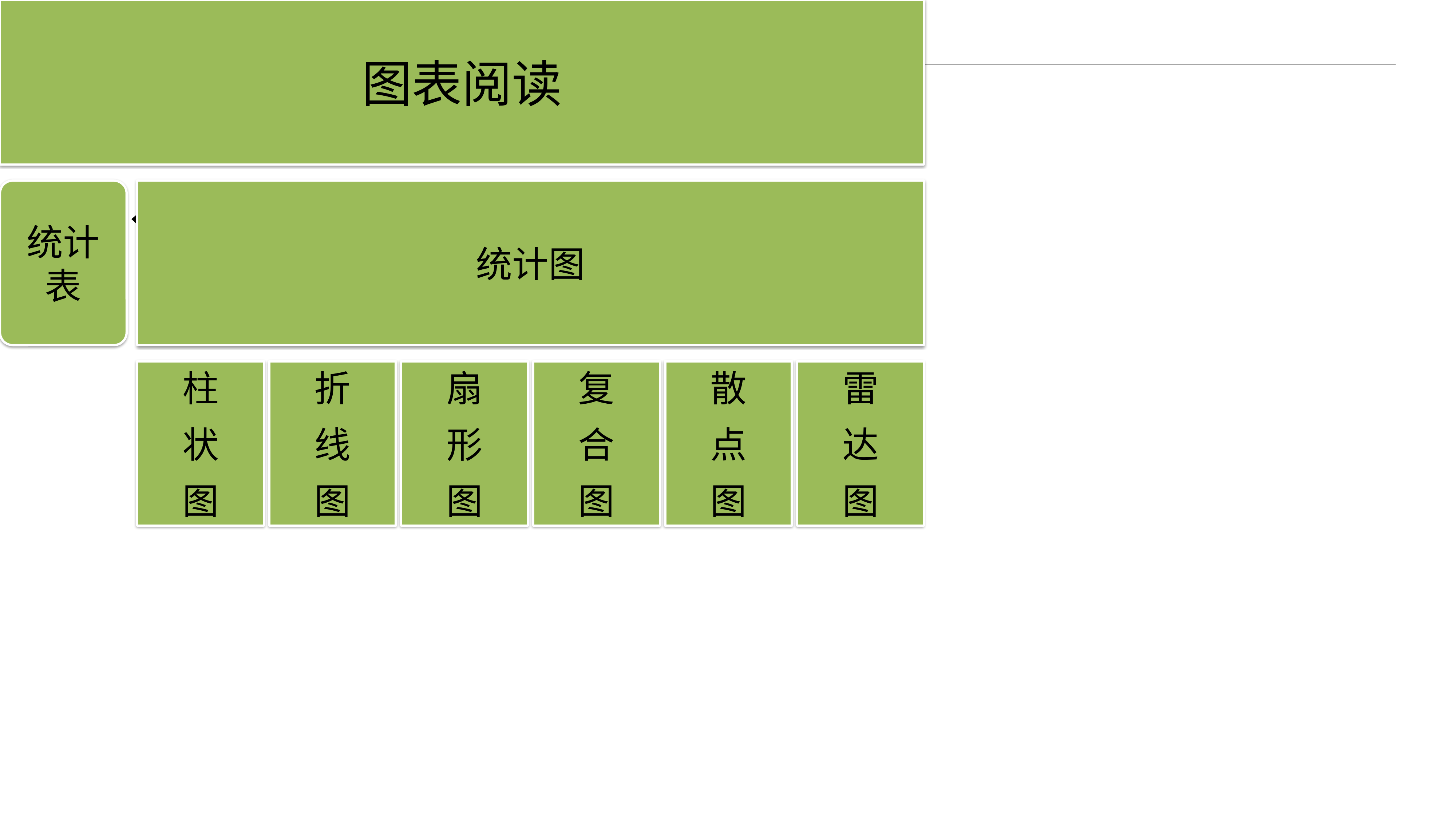

科技实务
一、图表阅读

图表阅读
统计表
统计图
柱
状
图
折
线
图
扇
形
图
复
合
图
散
点
图
雷
达
图